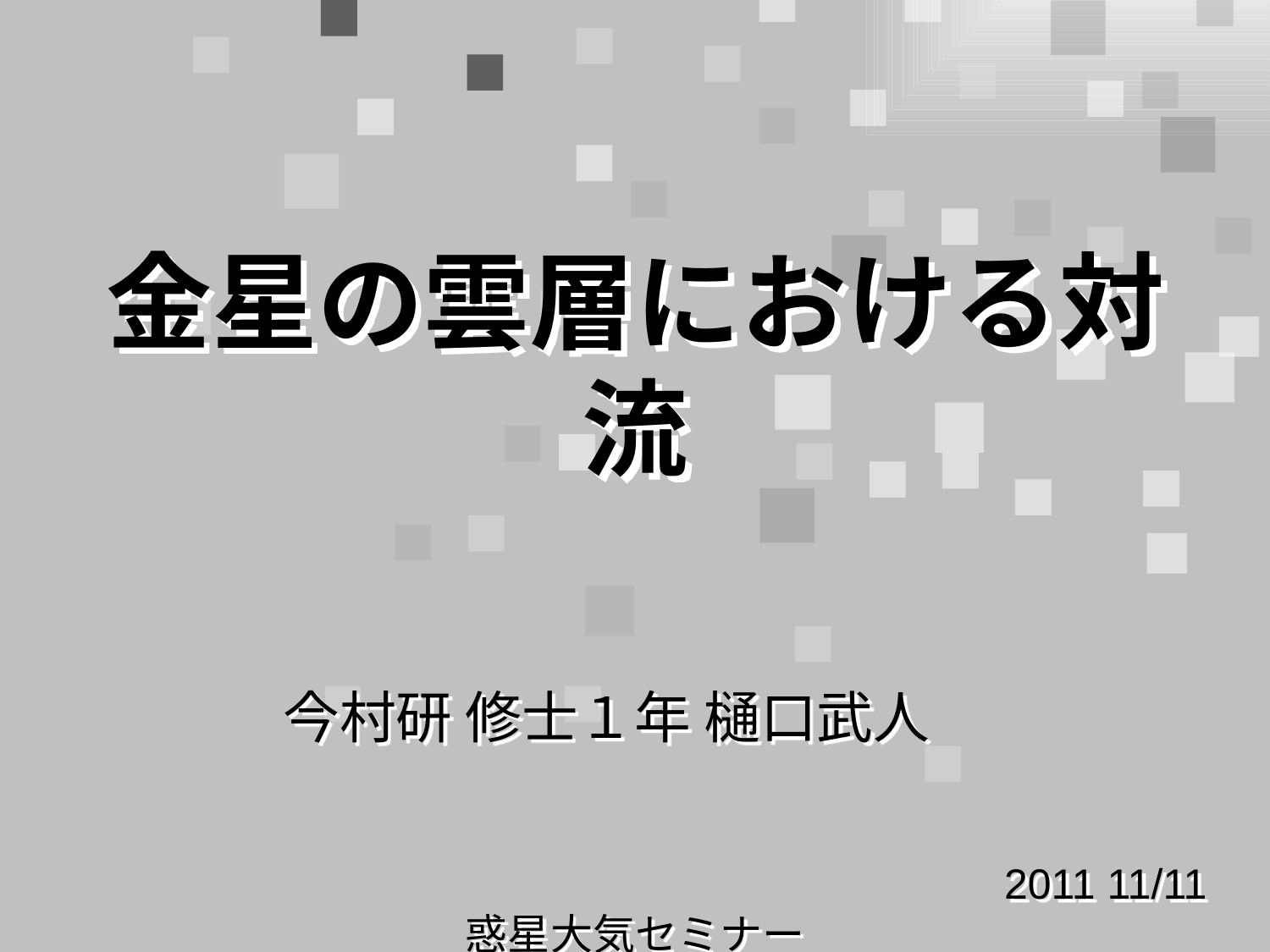

# 金星の雲層における対流
今村研 修士１年 樋口武人

　　　　　　　　　　　　　　　　　　　　　　2011 11/11 惑星大気セミナー